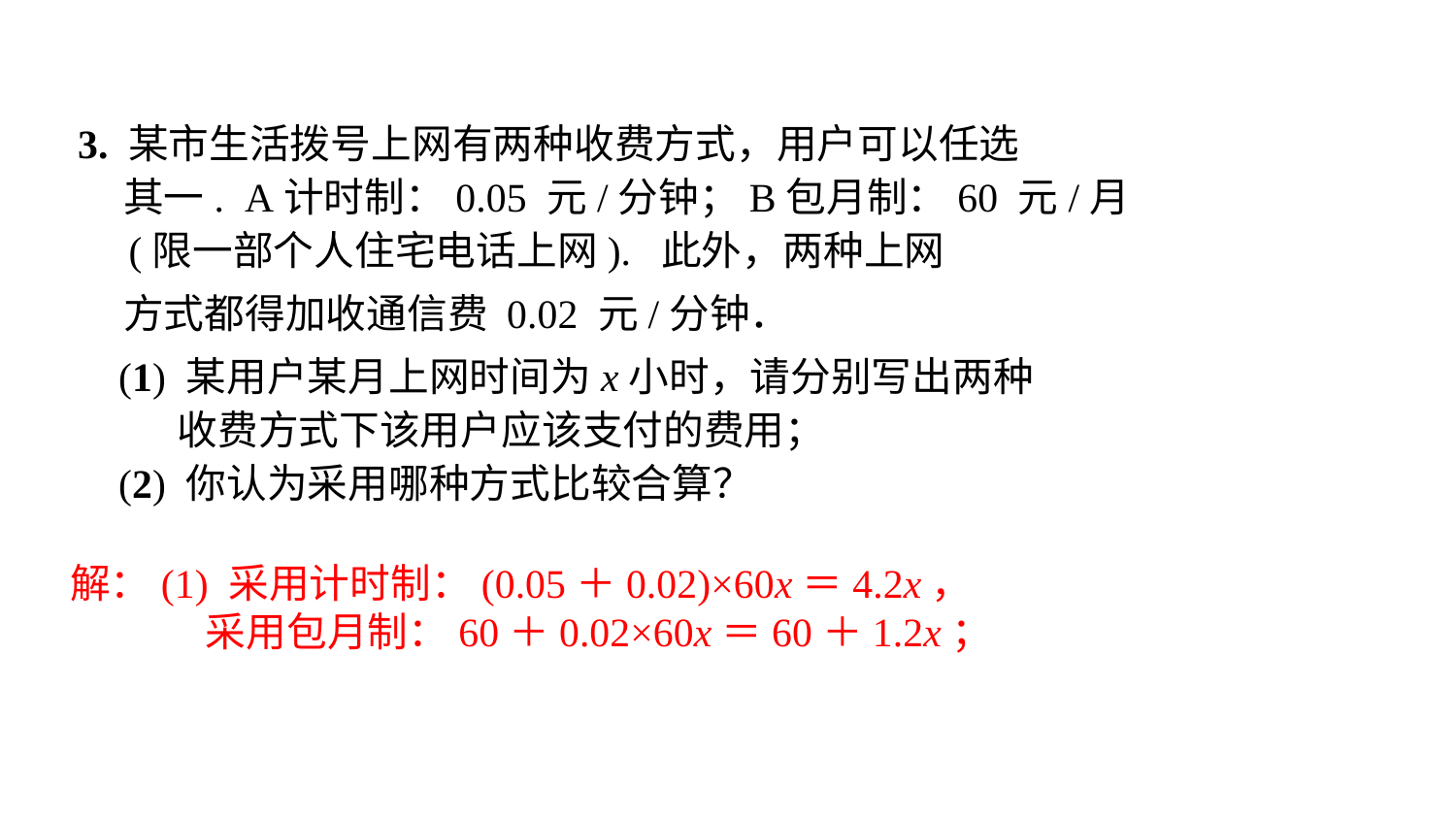

3. 某市生活拨号上网有两种收费方式，用户可以任选
    其一.  A计时制：0.05 元/分钟；B包月制：60 元/月
     (限一部个人住宅电话上网).  此外，两种上网
    方式都得加收通信费 0.02 元/分钟．
    (1) 某用户某月上网时间为x小时，请分别写出两种
          收费方式下该用户应该支付的费用；
    (2) 你认为采用哪种方式比较合算？
解：(1) 采用计时制：(0.05＋0.02)×60x＝4.2x，
              采用包月制：60＋0.02×60x＝60＋1.2x；